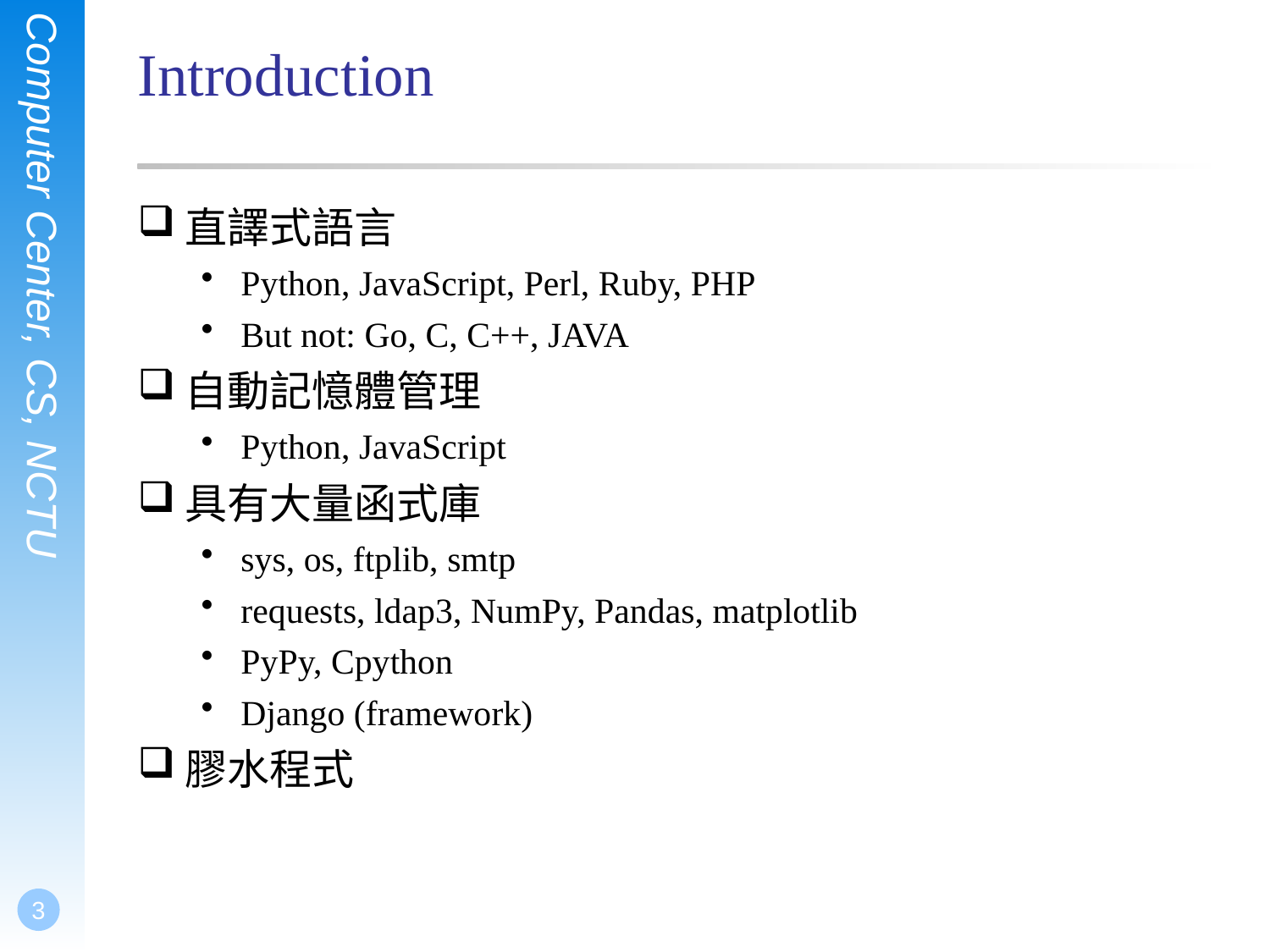

# Introduction
直譯式語言
Python, JavaScript, Perl, Ruby, PHP
But not: Go, C, C++, JAVA
自動記憶體管理
Python, JavaScript
具有大量函式庫
sys, os, ftplib, smtp
requests, ldap3, NumPy, Pandas, matplotlib
PyPy, Cpython
Django (framework)
膠水程式